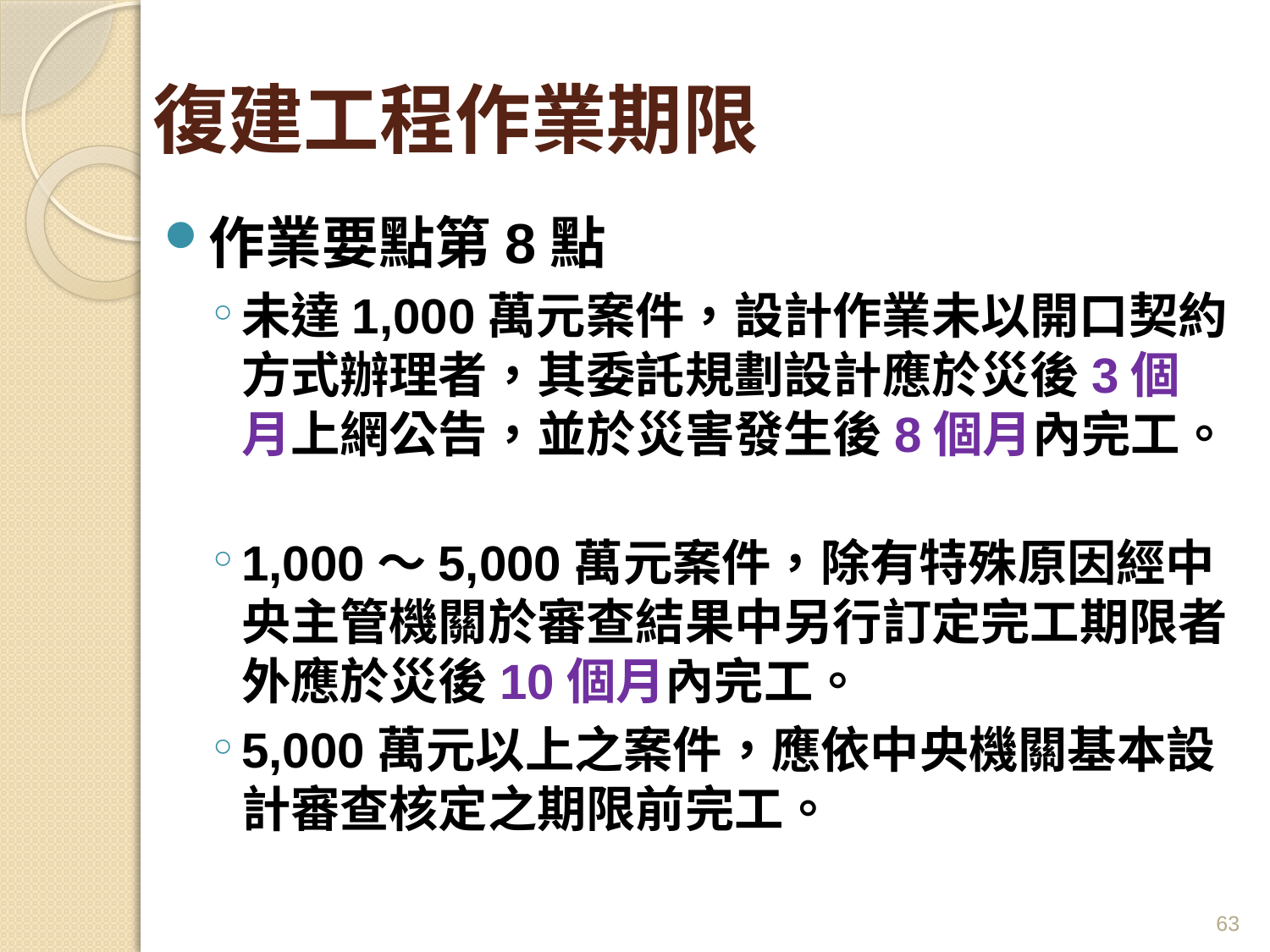

# 復建工程作業期限
作業要點第8點
未達1,000萬元案件，設計作業未以開口契約方式辦理者，其委託規劃設計應於災後3個月上網公告，並於災害發生後8個月內完工。
1,000～5,000萬元案件，除有特殊原因經中央主管機關於審查結果中另行訂定完工期限者外應於災後10個月內完工。
5,000萬元以上之案件，應依中央機關基本設計審查核定之期限前完工。
63